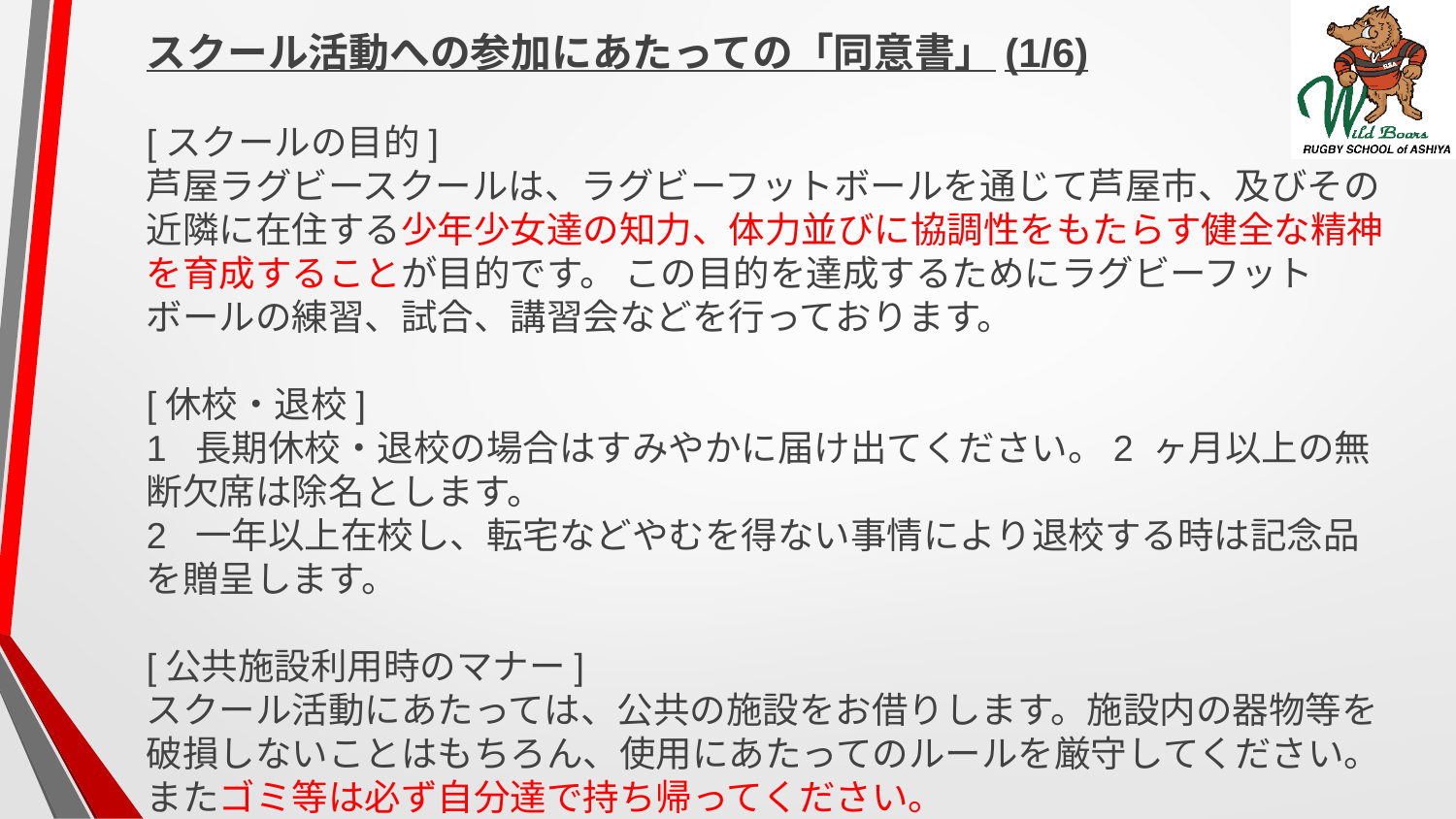

スクール活動への参加にあたっての「同意書」(1/6)

[スクールの目的]
芦屋ラグビースクールは、ラグビーフットボールを通じて芦屋市、及びその近隣に在住する少年少女達の知力、体力並びに協調性をもたらす健全な精神を育成することが目的です。 この目的を達成するためにラグビーフットボールの練習、試合、講習会などを行っております。

[休校・退校]
1  長期休校・退校の場合はすみやかに届け出てください。2 ヶ月以上の無断欠席は除名とします。
2  一年以上在校し、転宅などやむを得ない事情により退校する時は記念品を贈呈します。

[公共施設利用時のマナー]
スクール活動にあたっては、公共の施設をお借りします。施設内の器物等を破損しないことはもちろん、使用にあたってのルールを厳守してください。またゴミ等は必ず自分達で持ち帰ってください。